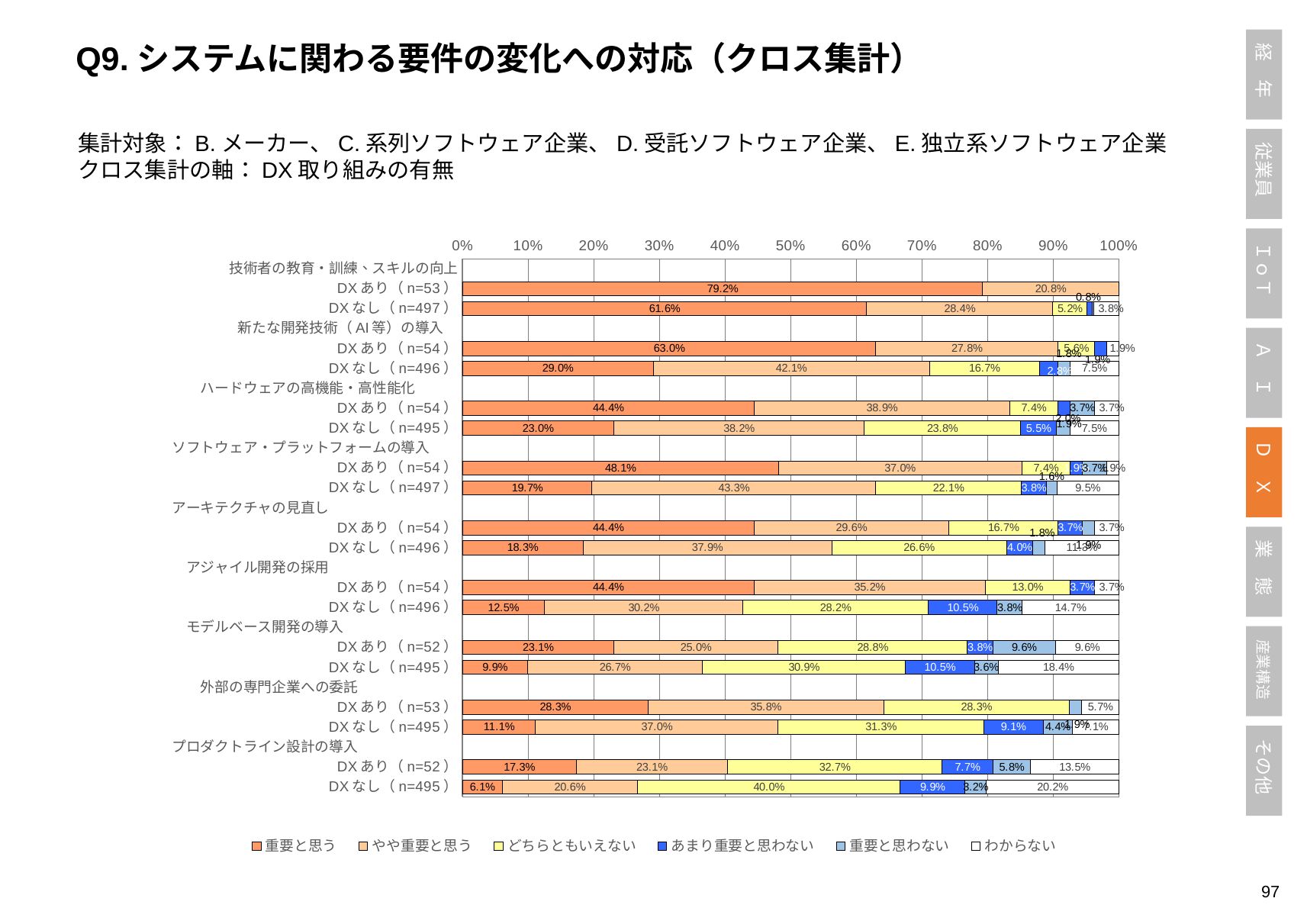

Q9.システムに関わる要件の変化への対応（クロス集計）
集計対象：B.メーカー、C.系列ソフトウェア企業、D.受託ソフトウェア企業、E.独立系ソフトウェア企業
クロス集計の軸：DX取り組みの有無

### Chart

| Category | 重要と思う | やや重要と思う | どちらともいえない | あまり重要と思わない | 重要と思わない | わからない |
|---|---|---|---|---|---|---|
| 技術者の教育・訓練、スキルの向上 | None | None | None | None | None | None |
| DXあり（n=53） | 0.7924528301886793 | 0.20754716981132076 | 0.0 | 0.0 | 0.0 | 0.0 |
| DXなし（n=497） | 0.6156941649899397 | 0.2837022132796781 | 0.052313883299798795 | 0.008048289738430584 | 0.002012072434607646 | 0.03822937625754527 |
| 新たな開発技術（AI等）の導入　 | None | None | None | None | None | None |
| DXあり（n=54） | 0.6296296296296297 | 0.2777777777777778 | 0.05555555555555555 | 0.018518518518518517 | 0.0 | 0.018518518518518517 |
| DXなし（n=496） | 0.2903225806451613 | 0.4213709677419355 | 0.16733870967741934 | 0.028225806451612902 | 0.018145161290322582 | 0.07459677419354839 |
| ハードウェアの高機能・高性能化　　　 | None | None | None | None | None | None |
| DXあり（n=54） | 0.4444444444444444 | 0.3888888888888889 | 0.07407407407407407 | 0.018518518518518517 | 0.037037037037037035 | 0.037037037037037035 |
| DXなし（n=495） | 0.23030303030303031 | 0.38181818181818183 | 0.2383838383838384 | 0.05454545454545454 | 0.020202020202020204 | 0.07474747474747474 |
| ソフトウェア・プラットフォームの導入　　 | None | None | None | None | None | None |
| DXあり（n=54） | 0.48148148148148145 | 0.37037037037037035 | 0.07407407407407407 | 0.018518518518518517 | 0.037037037037037035 | 0.018518518518518517 |
| DXなし（n=497） | 0.19718309859154928 | 0.43259557344064387 | 0.22132796780684105 | 0.03822937625754527 | 0.01609657947686117 | 0.09456740442655935 |
| アーキテクチャの見直し　　　　　　　　　 | None | None | None | None | None | None |
| DXあり（n=54） | 0.4444444444444444 | 0.2962962962962963 | 0.16666666666666666 | 0.037037037037037035 | 0.018518518518518517 | 0.037037037037037035 |
| DXなし（n=496） | 0.18346774193548387 | 0.3790322580645161 | 0.2661290322580645 | 0.04032258064516129 | 0.018145161290322582 | 0.11290322580645161 |
| アジャイル開発の採用　　　　　　　　　 | None | None | None | None | None | None |
| DXあり（n=54） | 0.4444444444444444 | 0.35185185185185186 | 0.12962962962962962 | 0.037037037037037035 | 0.0 | 0.037037037037037035 |
| DXなし（n=496） | 0.125 | 0.3024193548387097 | 0.28225806451612906 | 0.10483870967741936 | 0.038306451612903226 | 0.14717741935483872 |
| モデルベース開発の導入　　　　　　　　 | None | None | None | None | None | None |
| DXあり（n=52） | 0.23076923076923078 | 0.25 | 0.28846153846153844 | 0.038461538461538464 | 0.09615384615384616 | 0.09615384615384616 |
| DXなし（n=495） | 0.09898989898989899 | 0.26666666666666666 | 0.3090909090909091 | 0.10505050505050505 | 0.03636363636363636 | 0.18383838383838383 |
| 外部の専門企業への委託　　　　　　　 | None | None | None | None | None | None |
| DXあり（n=53） | 0.2830188679245283 | 0.3584905660377358 | 0.2830188679245283 | 0.0 | 0.018867924528301886 | 0.05660377358490566 |
| DXなし（n=495） | 0.1111111111111111 | 0.3696969696969697 | 0.31313131313131315 | 0.09090909090909091 | 0.044444444444444446 | 0.0707070707070707 |
| プロダクトライン設計の導入　　　　　　　 | None | None | None | None | None | None |
| DXあり（n=52） | 0.17307692307692307 | 0.23076923076923078 | 0.3269230769230769 | 0.07692307692307693 | 0.057692307692307696 | 0.1346153846153846 |
| DXなし（n=495） | 0.06060606060606061 | 0.20606060606060606 | 0.4 | 0.09898989898989899 | 0.03232323232323232 | 0.20202020202020202 |
97